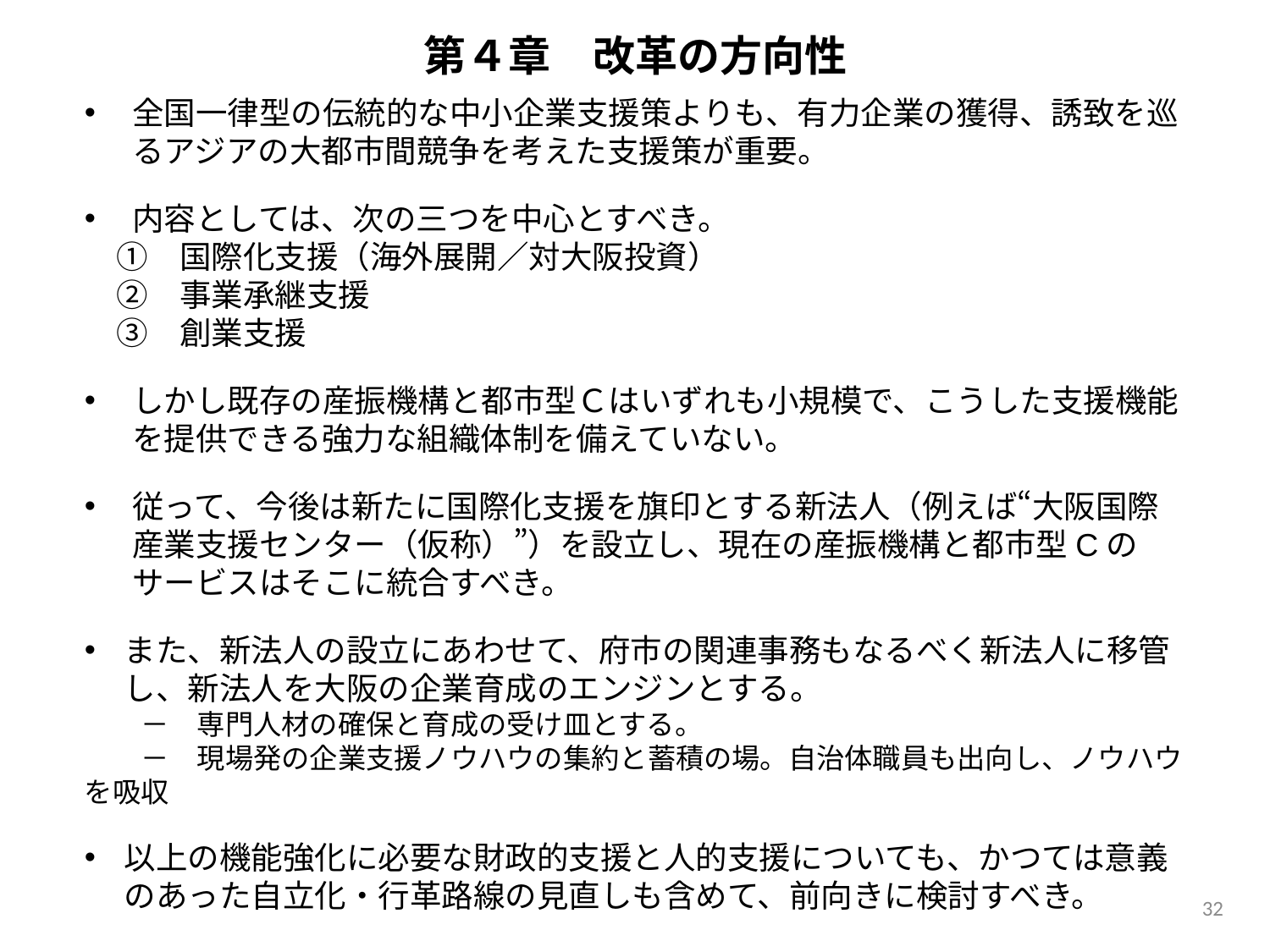

第４章　改革の方向性
全国一律型の伝統的な中小企業支援策よりも、有力企業の獲得、誘致を巡るアジアの大都市間競争を考えた支援策が重要。

内容としては、次の三つを中心とすべき。
　①　国際化支援（海外展開／対大阪投資）
　②　事業承継支援
　③　創業支援

しかし既存の産振機構と都市型Ｃはいずれも小規模で、こうした支援機能を提供できる強力な組織体制を備えていない。

従って、今後は新たに国際化支援を旗印とする新法人（例えば“大阪国際産業支援センター（仮称）”）を設立し、現在の産振機構と都市型Cのサービスはそこに統合すべき。

また、新法人の設立にあわせて、府市の関連事務もなるべく新法人に移管し、新法人を大阪の企業育成のエンジンとする。
　　－　専門人材の確保と育成の受け皿とする。
　　－　現場発の企業支援ノウハウの集約と蓄積の場。自治体職員も出向し、ノウハウを吸収

以上の機能強化に必要な財政的支援と人的支援についても、かつては意義のあった自立化・行革路線の見直しも含めて、前向きに検討すべき。
32